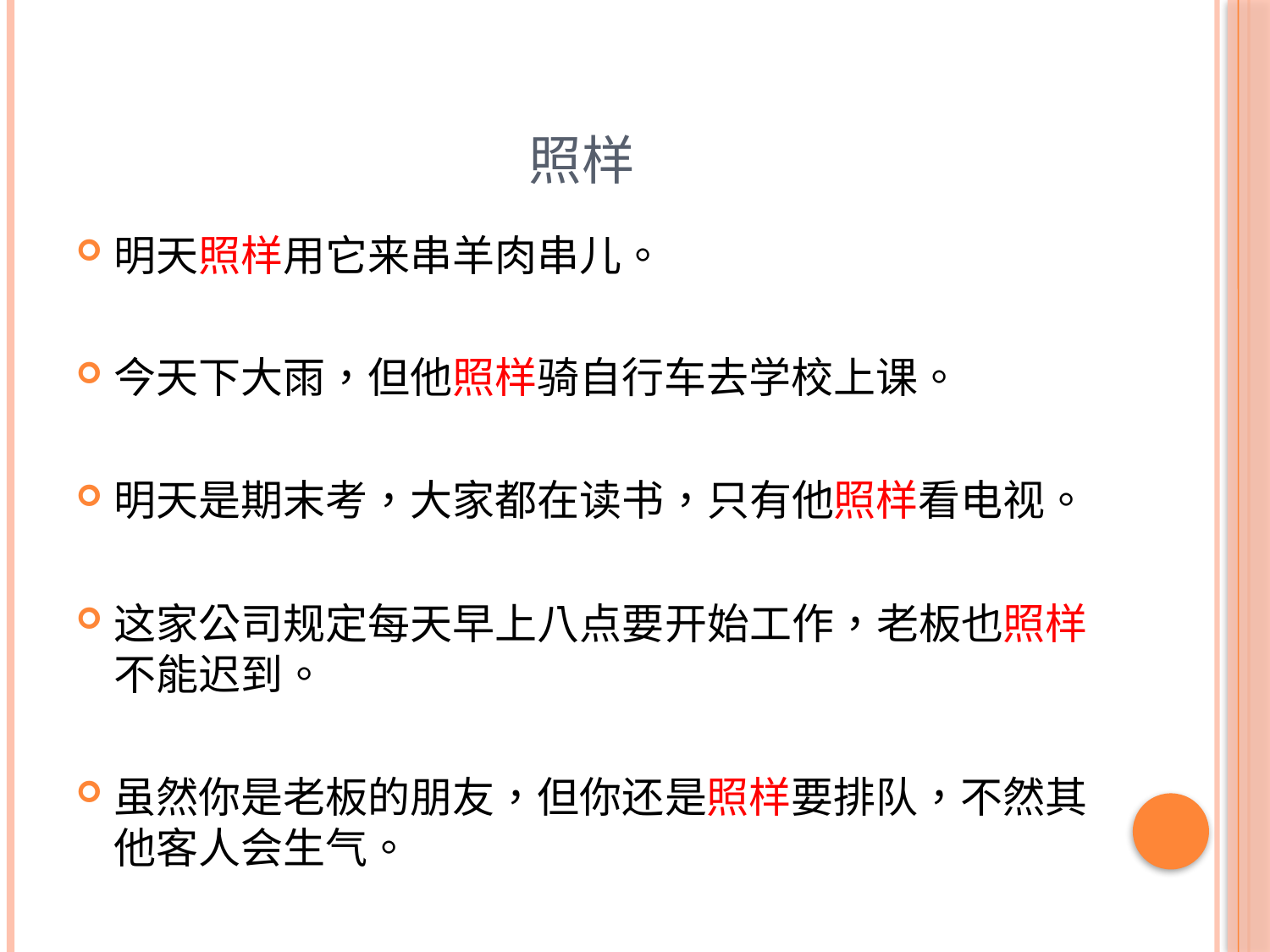

# 照样
明天照样用它来串羊肉串儿。

今天下大雨，但他照样骑自行车去学校上课。

明天是期末考，大家都在读书，只有他照样看电视。

这家公司规定每天早上八点要开始工作，老板也照样不能迟到。

虽然你是老板的朋友，但你还是照样要排队，不然其他客人会生气。